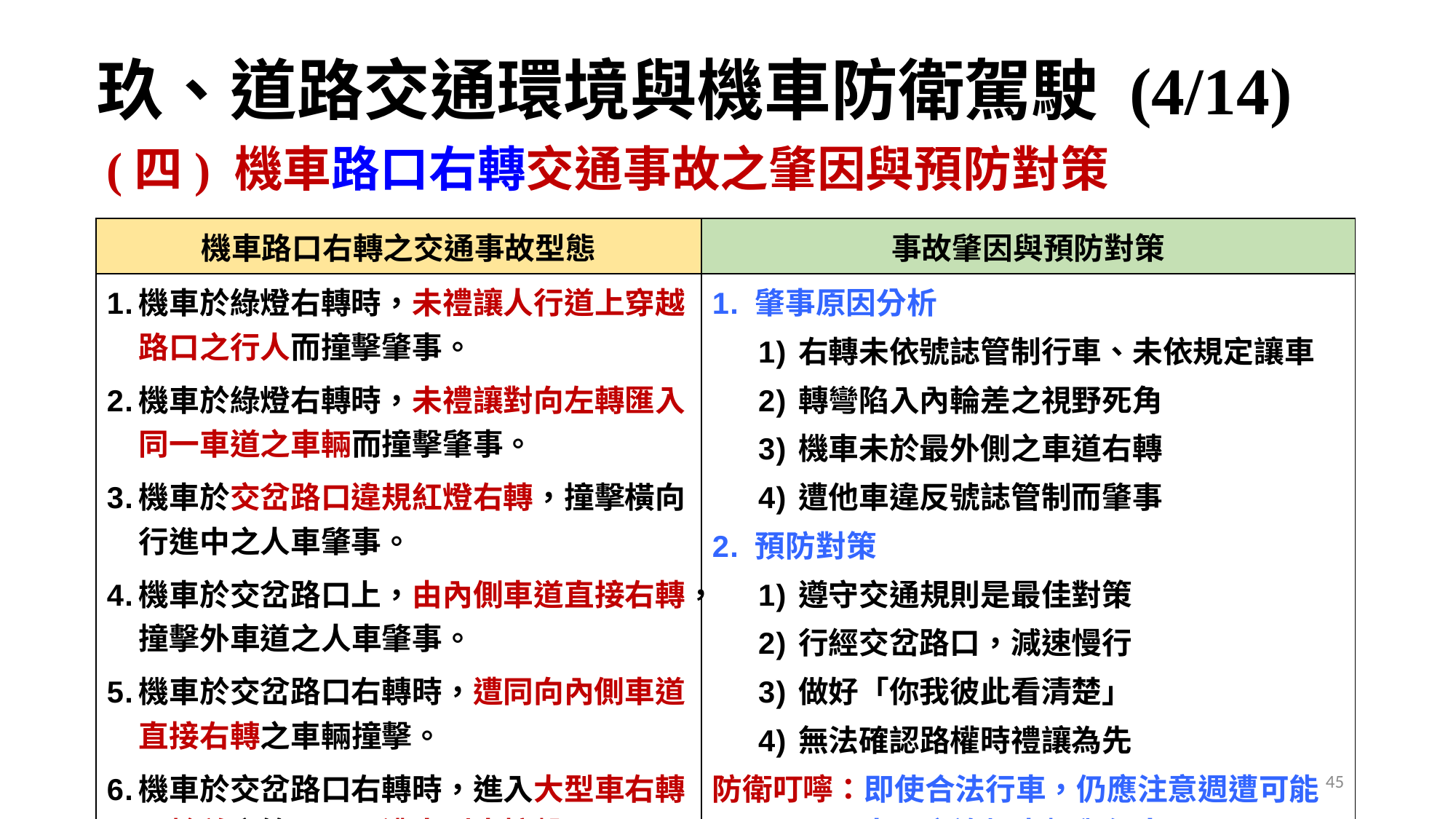

45
# 玖、道路交通環境與機車防衛駕駛 (4/14)
(四) 機車路口右轉交通事故之肇因與預防對策
| 機車路口右轉之交通事故型態 | 事故肇因與預防對策 |
| --- | --- |
| 機車於綠燈右轉時，未禮讓人行道上穿越路口之行人而撞擊肇事。 機車於綠燈右轉時，未禮讓對向左轉匯入同一車道之車輛而撞擊肇事。 機車於交岔路口違規紅燈右轉，撞擊橫向行進中之人車肇事。 機車於交岔路口上，由內側車道直接右轉，撞擊外車道之人車肇事。 機車於交岔路口右轉時，遭同向內側車道直接右轉之車輛撞擊。 機車於交岔路口右轉時，進入大型車右轉內輪差之範圍內，遭大型車撞擊。 | 肇事原因分析 右轉未依號誌管制行車、未依規定讓車 轉彎陷入內輪差之視野死角 機車未於最外側之車道右轉 遭他車違反號誌管制而肇事 預防對策 遵守交通規則是最佳對策 行經交岔路口，減速慢行 做好「你我彼此看清楚」 無法確認路權時禮讓為先 防衛叮嚀：即使合法行車，仍應注意週遭可能出現之違規車輛與行人 |